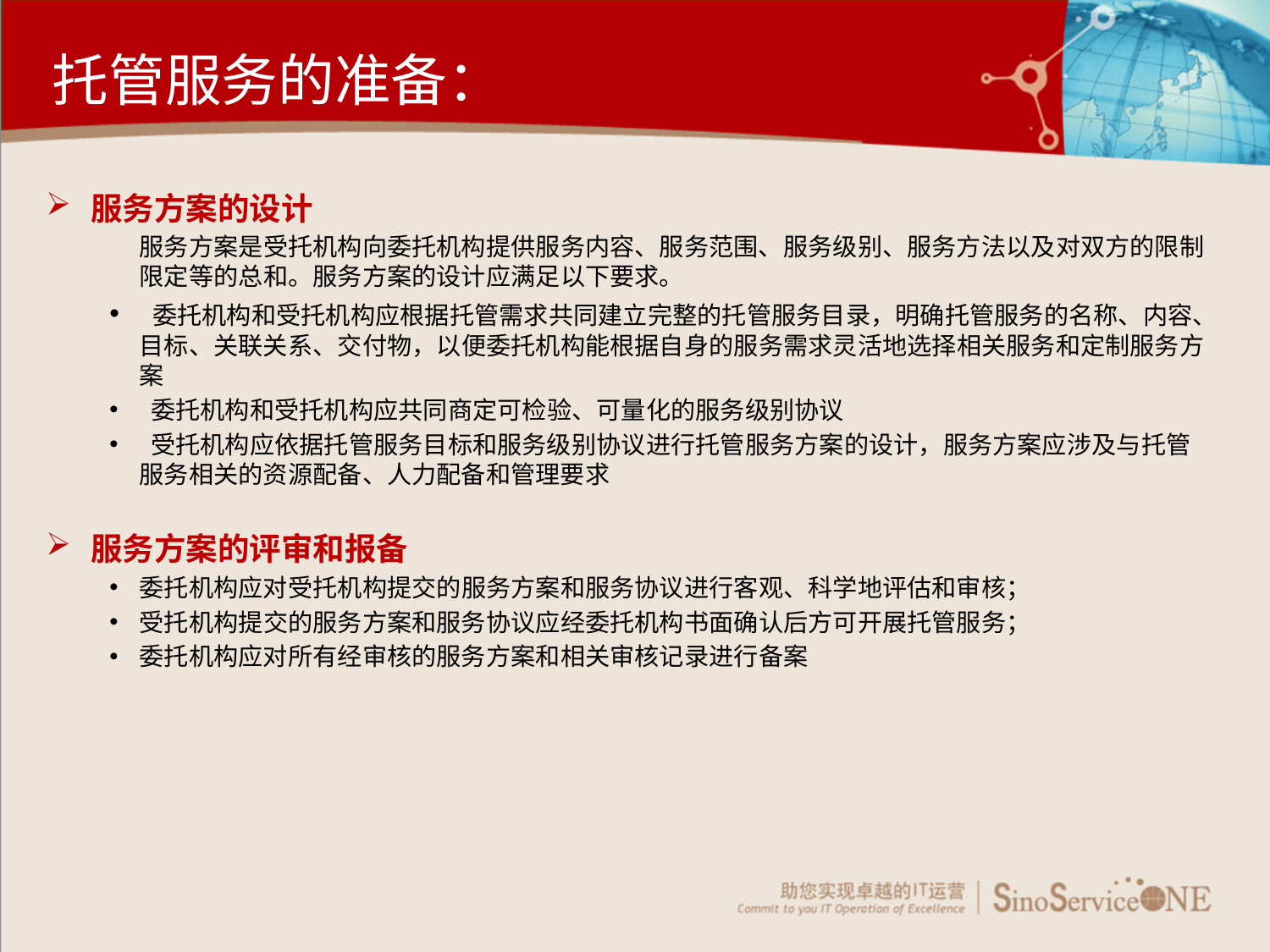

托管服务的准备：
 服务方案的设计
服务方案是受托机构向委托机构提供服务内容、服务范围、服务级别、服务方法以及对双方的限制限定等的总和。服务方案的设计应满足以下要求。
 委托机构和受托机构应根据托管需求共同建立完整的托管服务目录，明确托管服务的名称、内容、目标、关联关系、交付物，以便委托机构能根据自身的服务需求灵活地选择相关服务和定制服务方案
 委托机构和受托机构应共同商定可检验、可量化的服务级别协议
 受托机构应依据托管服务目标和服务级别协议进行托管服务方案的设计，服务方案应涉及与托管服务相关的资源配备、人力配备和管理要求

 服务方案的评审和报备
委托机构应对受托机构提交的服务方案和服务协议进行客观、科学地评估和审核；
受托机构提交的服务方案和服务协议应经委托机构书面确认后方可开展托管服务；
委托机构应对所有经审核的服务方案和相关审核记录进行备案